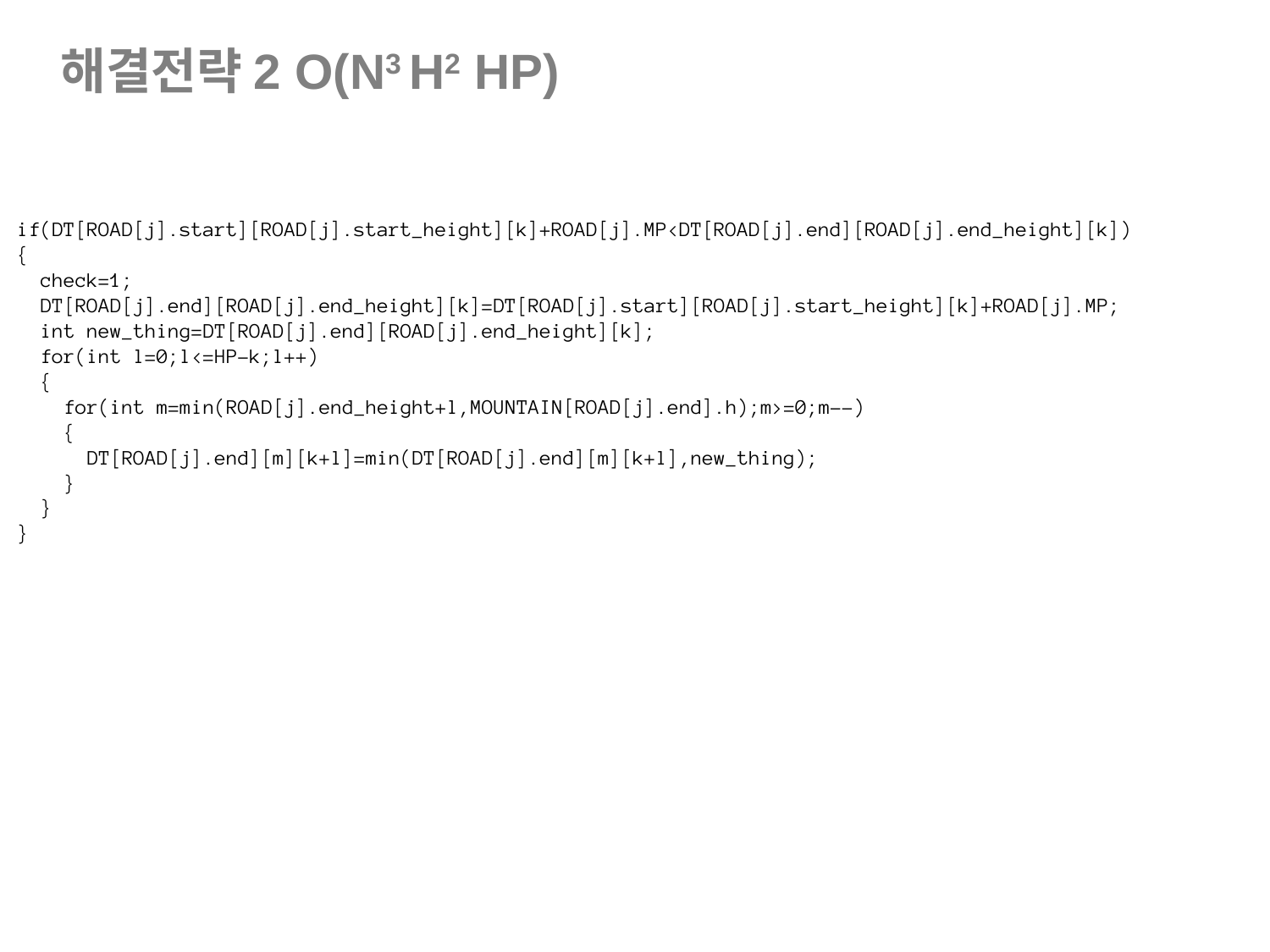

해결전략2 O(N3 H2 HP)
if(DT[ROAD[j].start][ROAD[j].start_height][k]+ROAD[j].MP<DT[ROAD[j].end][ROAD[j].end_height][k])
{
  check=1;
  DT[ROAD[j].end][ROAD[j].end_height][k]=DT[ROAD[j].start][ROAD[j].start_height][k]+ROAD[j].MP;
  int new_thing=DT[ROAD[j].end][ROAD[j].end_height][k];
  for(int l=0;l<=HP-k;l++)
  {
    for(int m=min(ROAD[j].end_height+l,MOUNTAIN[ROAD[j].end].h);m>=0;m--)
    {
      DT[ROAD[j].end][m][k+l]=min(DT[ROAD[j].end][m][k+l],new_thing);
    }
  }
}